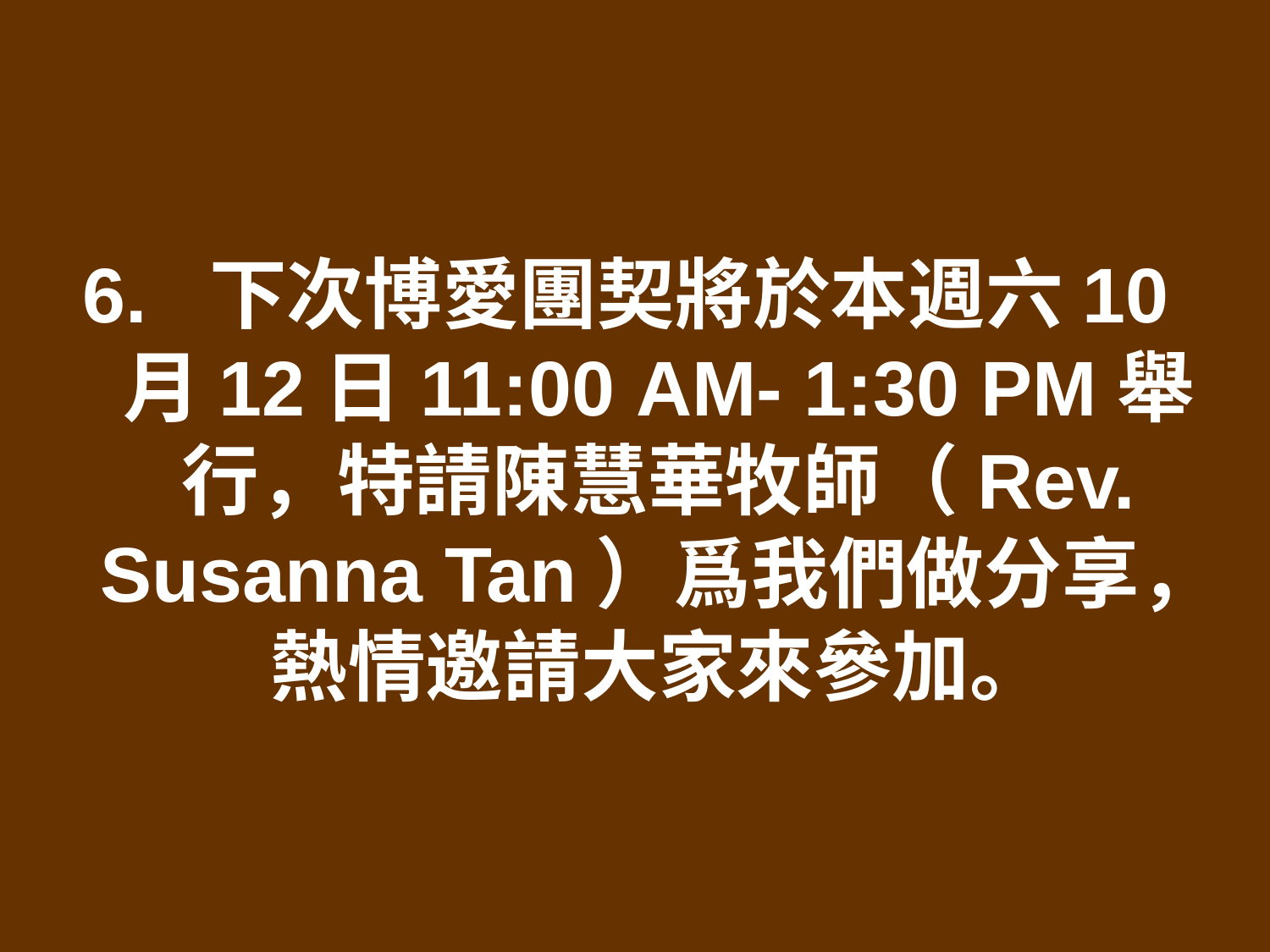

6.  下次博愛團契將於本週六10月12日11:00 AM- 1:30 PM舉行，特請陳慧華牧師（Rev. Susanna Tan）爲我們做分享，熱情邀請大家來參加。